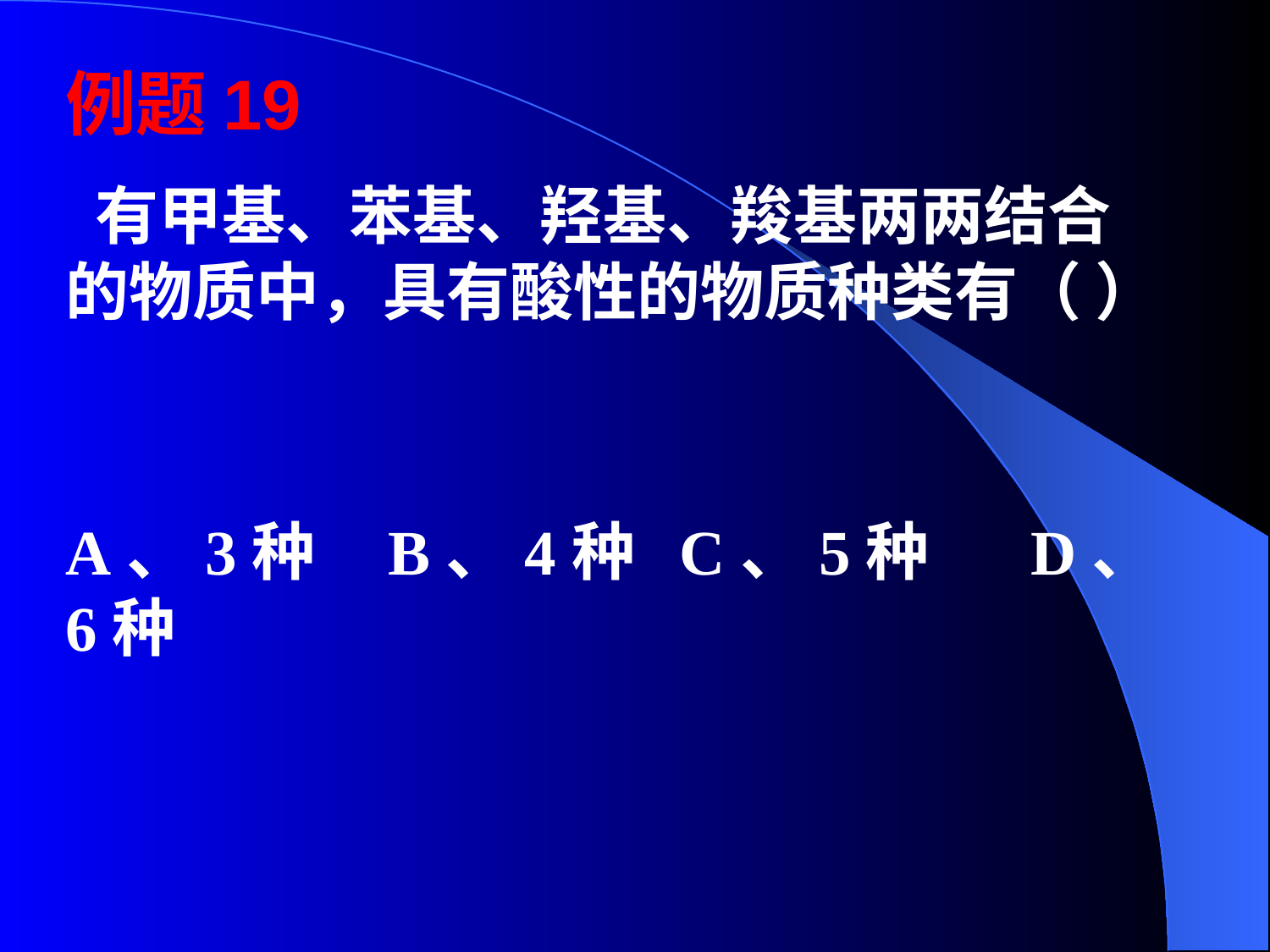

例题19
 有甲基、苯基、羟基、羧基两两结合的物质中，具有酸性的物质种类有（ ）
A、3种    B、4种  C、5种      D、6种

52